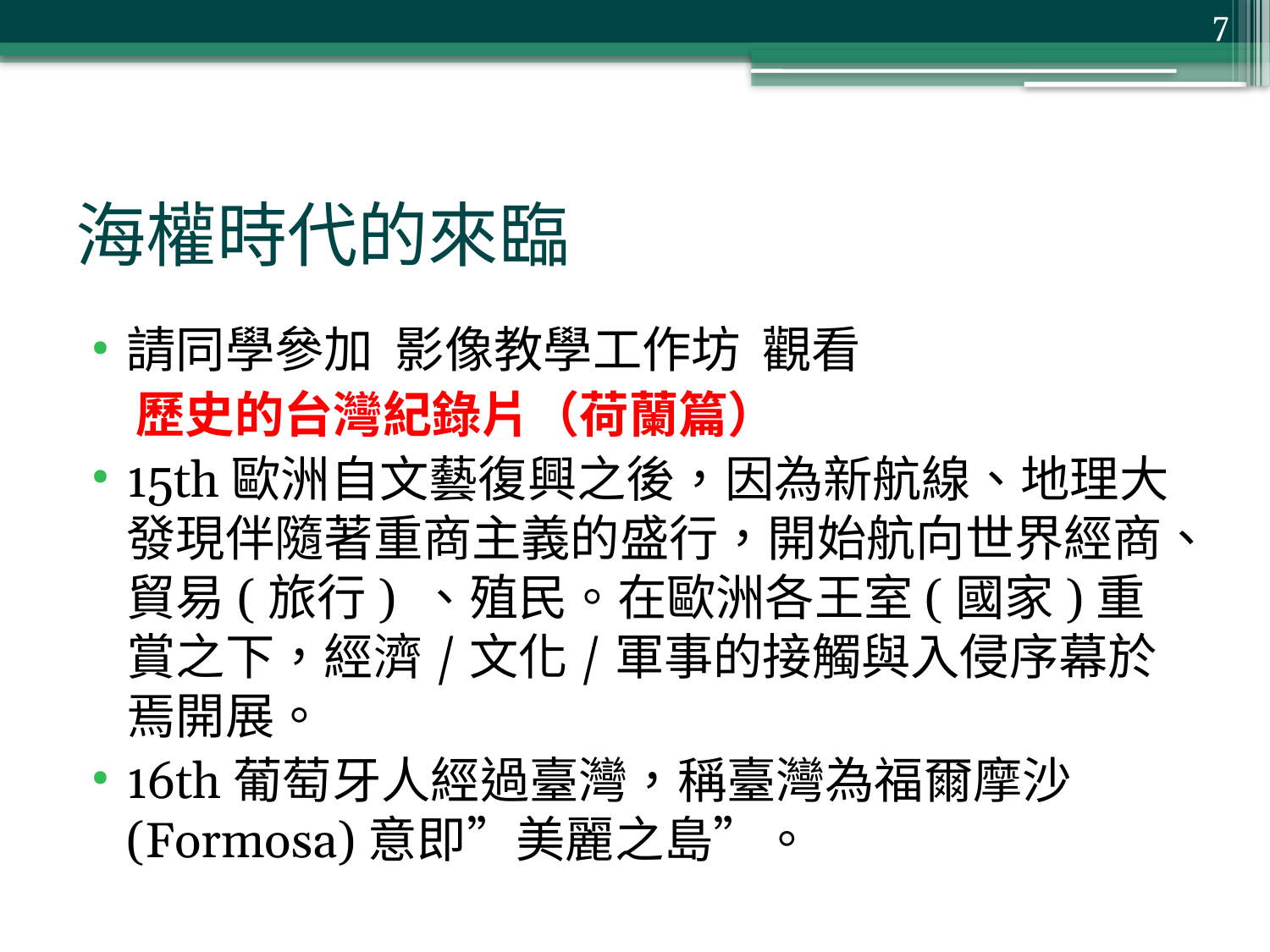

7
# 海權時代的來臨
請同學參加  影像教學工作坊  觀看
   歷史的台灣紀錄片（荷蘭篇）
15th歐洲自文藝復興之後，因為新航線、地理大發現伴隨著重商主義的盛行，開始航向世界經商、貿易(旅行) 、殖民。在歐洲各王室(國家)重賞之下，經濟/文化/軍事的接觸與入侵序幕於焉開展。
16th葡萄牙人經過臺灣，稱臺灣為福爾摩沙(Formosa)意即”美麗之島”。